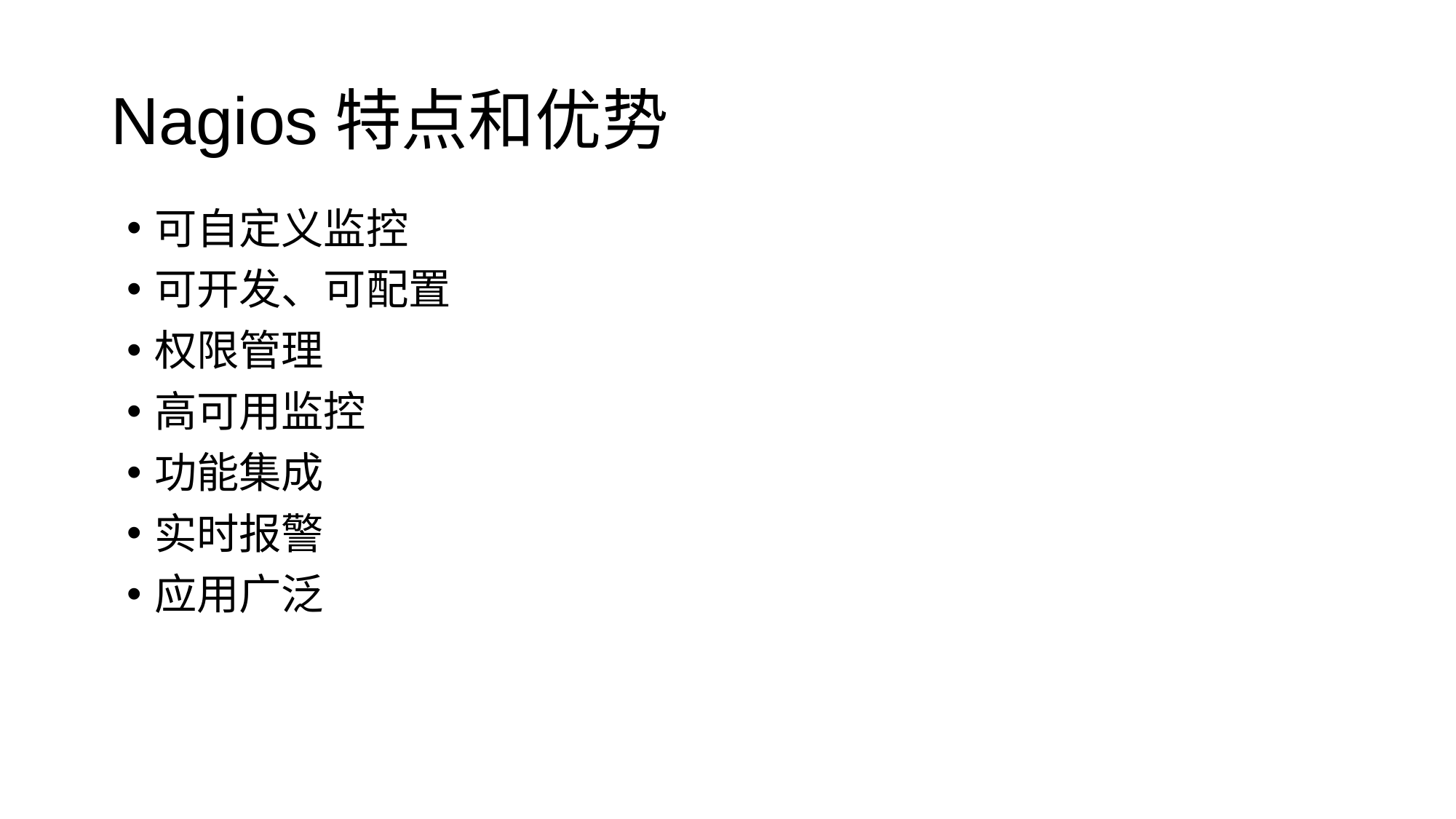

# Nagios特点和优势
可自定义监控
可开发、可配置
权限管理
高可用监控
功能集成
实时报警
应用广泛